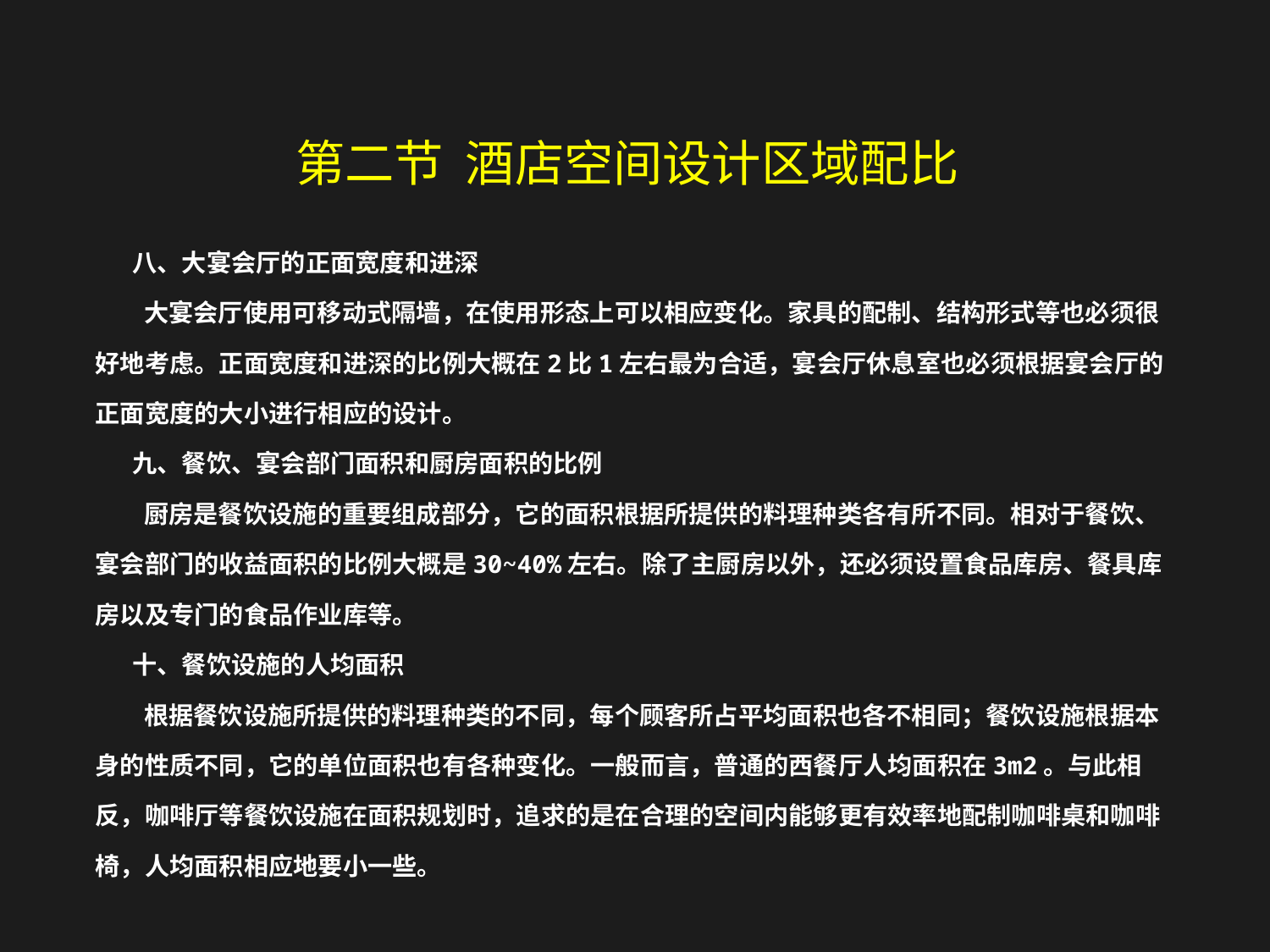

第二节  酒店空间设计区域配比
八、大宴会厅的正面宽度和进深
 大宴会厅使用可移动式隔墙，在使用形态上可以相应变化。家具的配制、结构形式等也必须很好地考虑。正面宽度和进深的比例大概在2比1左右最为合适，宴会厅休息室也必须根据宴会厅的正面宽度的大小进行相应的设计。
九、餐饮、宴会部门面积和厨房面积的比例
 厨房是餐饮设施的重要组成部分，它的面积根据所提供的料理种类各有所不同。相对于餐饮、宴会部门的收益面积的比例大概是30~40%左右。除了主厨房以外，还必须设置食品库房、餐具库房以及专门的食品作业库等。
十、餐饮设施的人均面积
 根据餐饮设施所提供的料理种类的不同，每个顾客所占平均面积也各不相同；餐饮设施根据本身的性质不同，它的单位面积也有各种变化。一般而言，普通的西餐厅人均面积在3m2。与此相反，咖啡厅等餐饮设施在面积规划时，追求的是在合理的空间内能够更有效率地配制咖啡桌和咖啡椅，人均面积相应地要小一些。